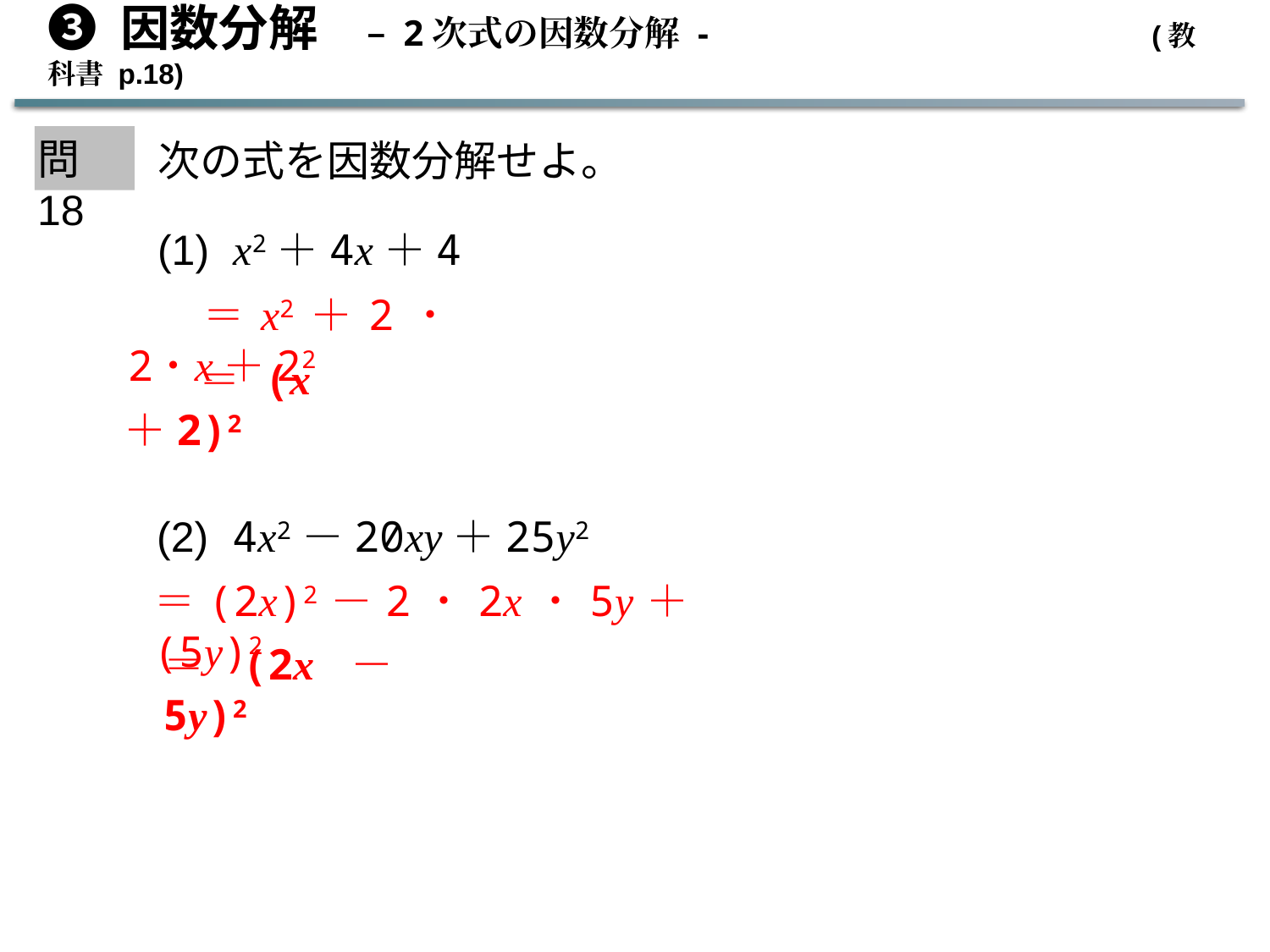

➌ 因数分解　– 2次式の因数分解 -			         (教科書 p.18)
問18

次の式を因数分解せよ。
(1)  x2＋4x＋4
＝x2＋2・2･x＋22
＝(x＋2)2
(2)  4x2－20xy＋25y2
＝(2x)2－2・2x・5y＋(5y)2
＝(2x－5y)2